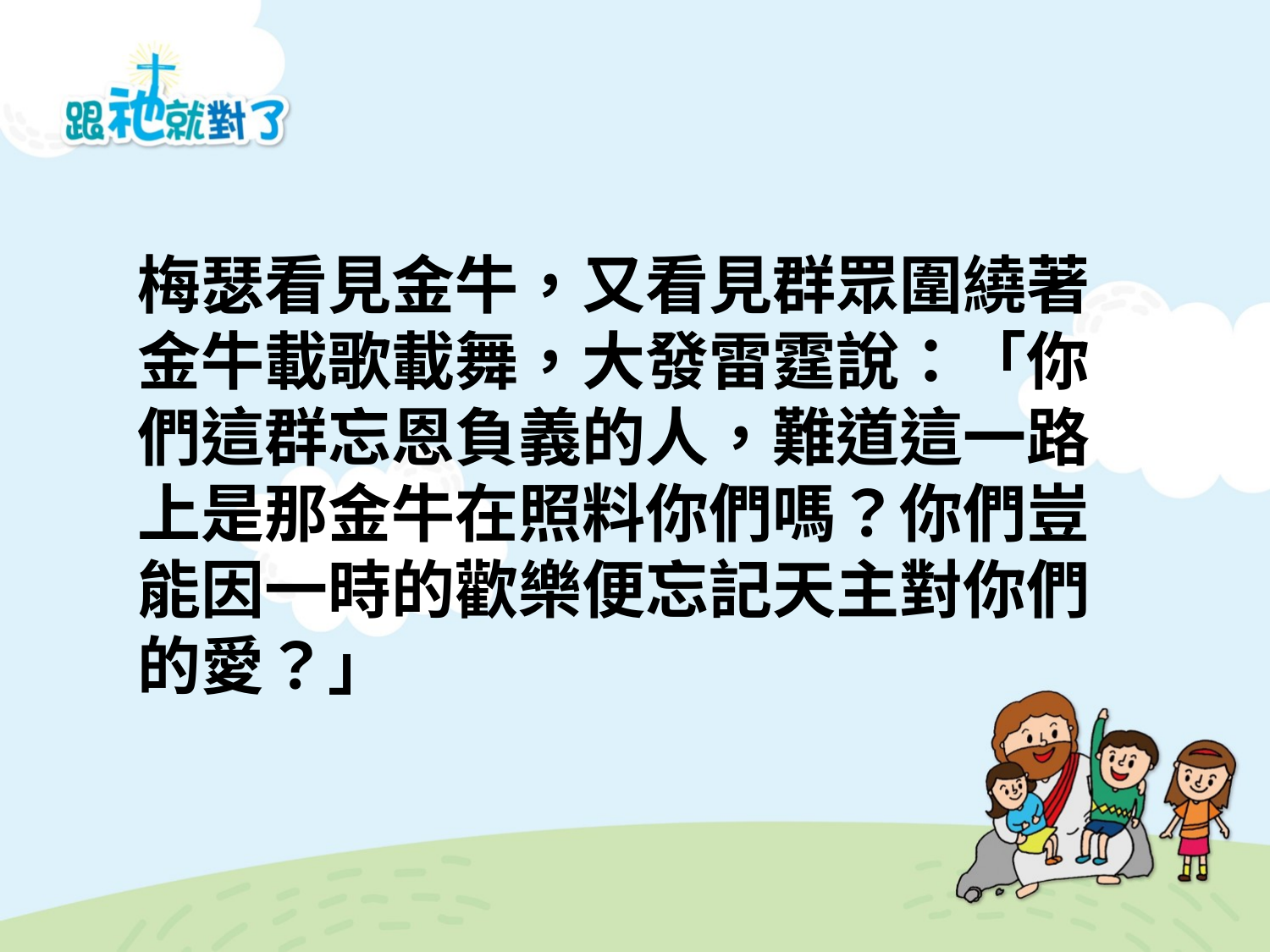

梅瑟看見金牛，又看見群眾圍繞著金牛載歌載舞，大發雷霆說：「你們這群忘恩負義的人，難道這一路上是那金牛在照料你們嗎？你們豈能因一時的歡樂便忘記天主對你們的愛？」